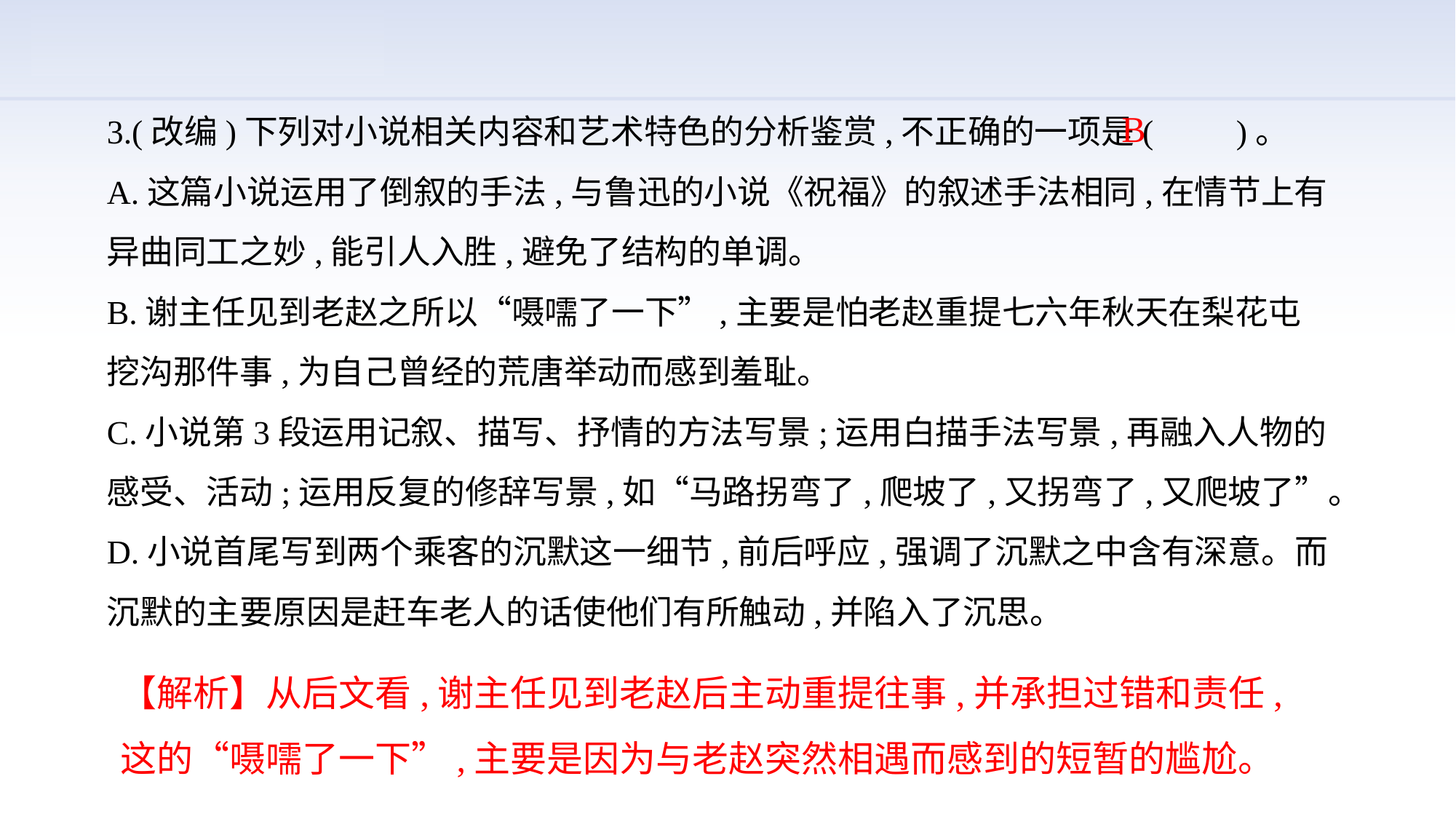

3.(改编)下列对小说相关内容和艺术特色的分析鉴赏,不正确的一项是(　　)。
A.这篇小说运用了倒叙的手法,与鲁迅的小说《祝福》的叙述手法相同,在情节上有异曲同工之妙,能引人入胜,避免了结构的单调。
B.谢主任见到老赵之所以“嗫嚅了一下”,主要是怕老赵重提七六年秋天在梨花屯挖沟那件事,为自己曾经的荒唐举动而感到羞耻。
C.小说第3段运用记叙、描写、抒情的方法写景;运用白描手法写景,再融入人物的感受、活动;运用反复的修辞写景,如“马路拐弯了,爬坡了,又拐弯了,又爬坡了”。
D.小说首尾写到两个乘客的沉默这一细节,前后呼应,强调了沉默之中含有深意。而沉默的主要原因是赶车老人的话使他们有所触动,并陷入了沉思。
B
【解析】从后文看,谢主任见到老赵后主动重提往事,并承担过错和责任,这的“嗫嚅了一下”,主要是因为与老赵突然相遇而感到的短暂的尴尬。